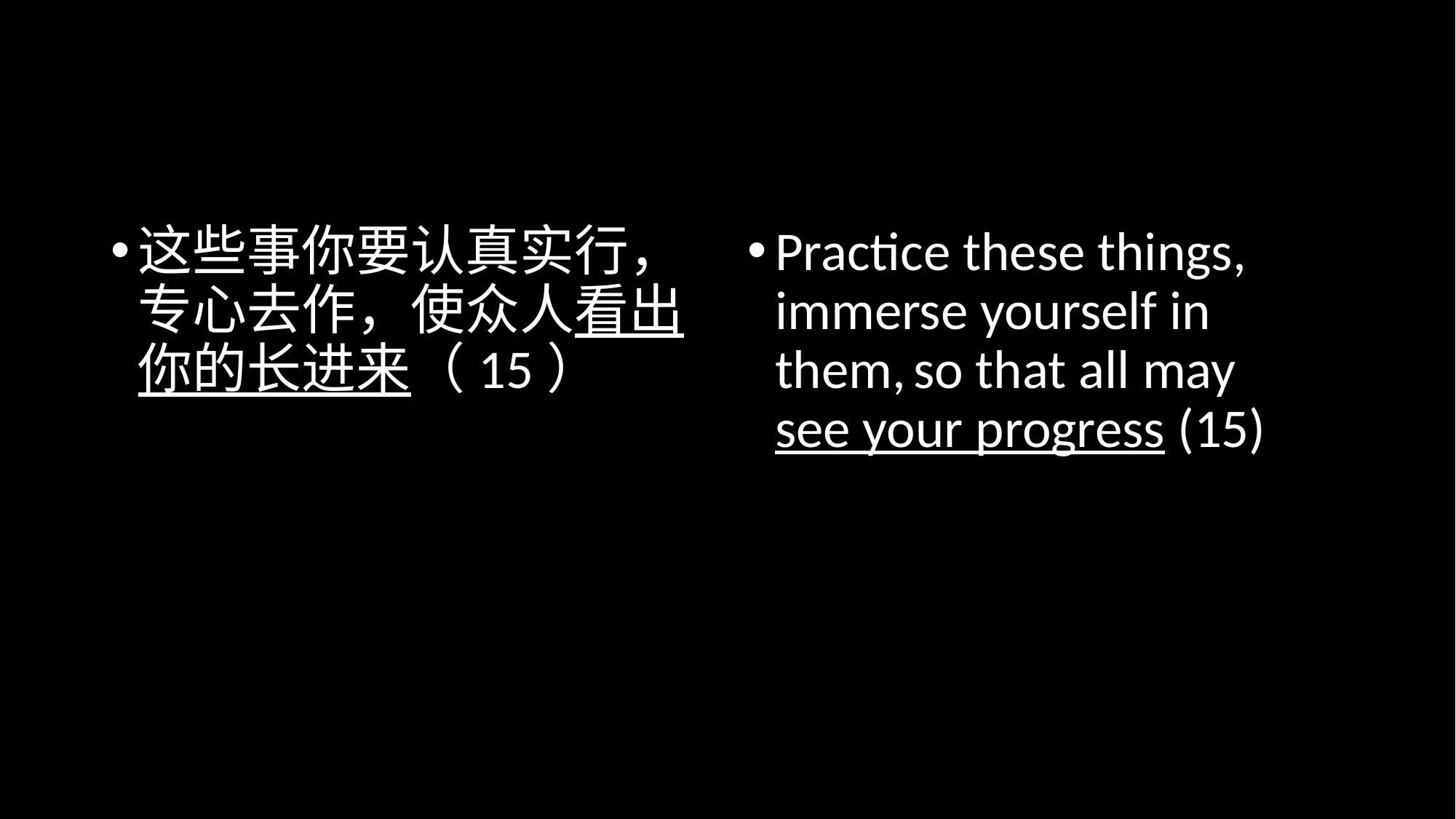

这些事你要认真实行，专心去作，使众人看出你的长进来（15）
Practice these things, immerse yourself in them, so that all may
see your progress (15)